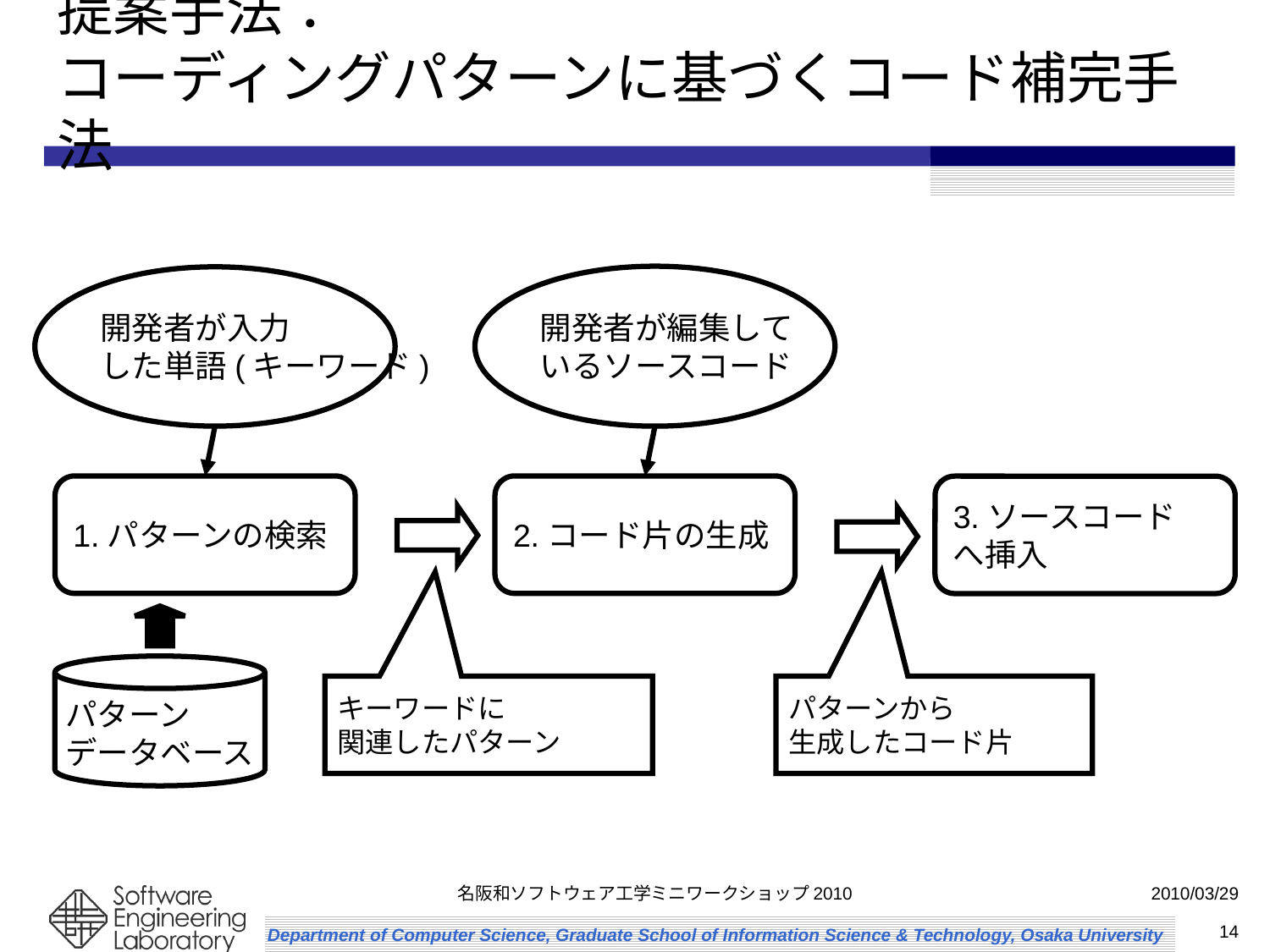

# 提案手法： コーディングパターンに基づくコード補完手法
開発者が編集して
いるソースコード
開発者が入力
した単語(キーワード)
1.パターンの検索
2.コード片の生成
3.ソースコード
へ挿入

パターン
データベース
キーワードに
関連したパターン
パターンから
生成したコード片
名阪和ソフトウェア工学ミニワークショップ2010
2010/03/29
14